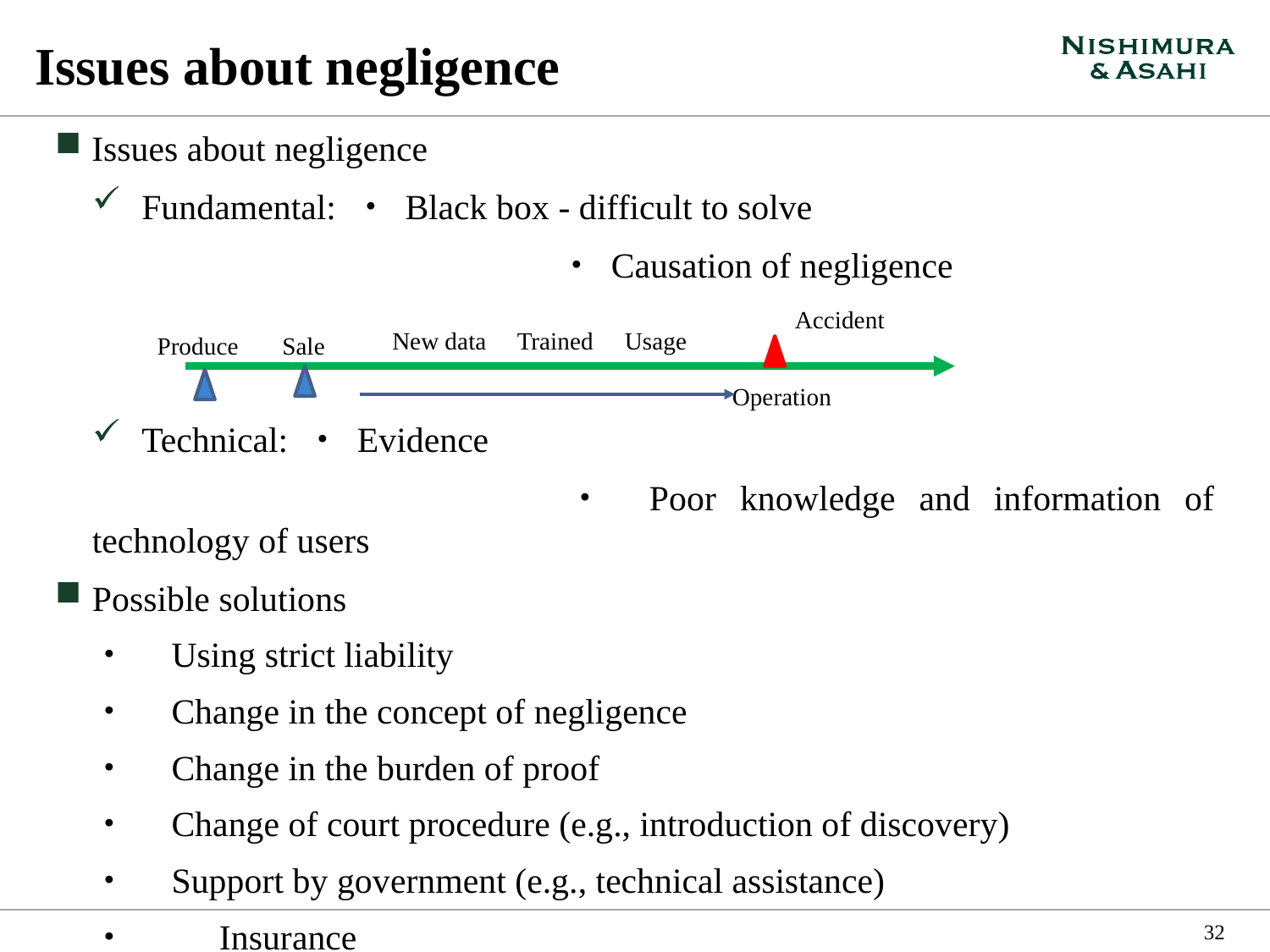

# Issues about negligence
Issues about negligence
Fundamental: ・ Black box - difficult to solve
			　　  ・ Causation of negligence

Technical: ・ Evidence
			　・ Poor knowledge and information of technology of users
Possible solutions
・　Using strict liability
・　Change in the concept of negligence
・　Change in the burden of proof
・　Change of court procedure (e.g., introduction of discovery)
・　Support by government (e.g., technical assistance)
・	Insurance

Accident
  New data
  Trained

  Usage

  Produce
  Sale

  Operation